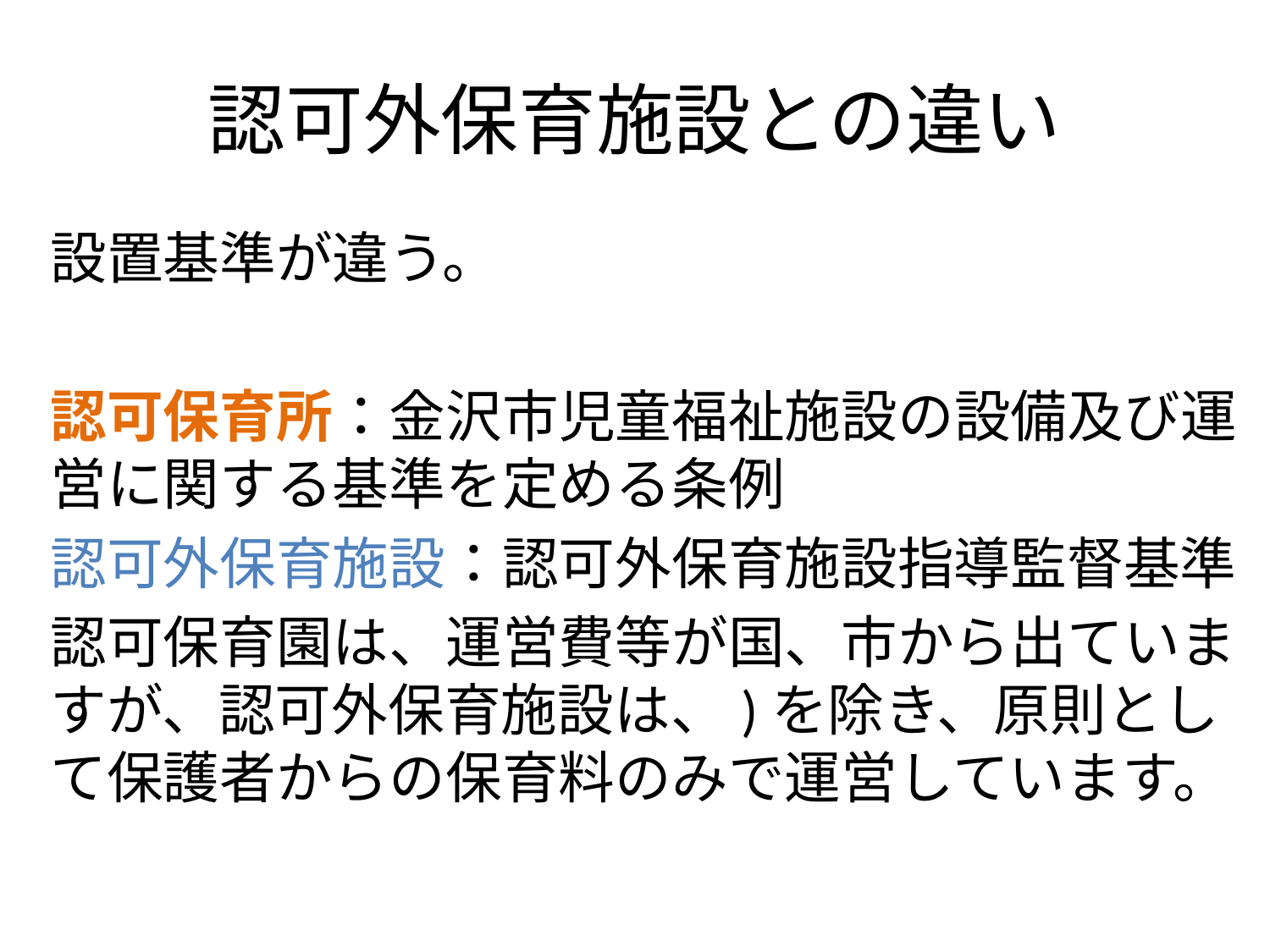

# 認可外保育施設との違い
設置基準が違う。

認可保育所：金沢市児童福祉施設の設備及び運営に関する基準を定める条例
認可外保育施設：認可外保育施設指導監督基準
認可保育園は、運営費等が国、市から出ていますが、認可外保育施設は、)を除き、原則として保護者からの保育料のみで運営しています。